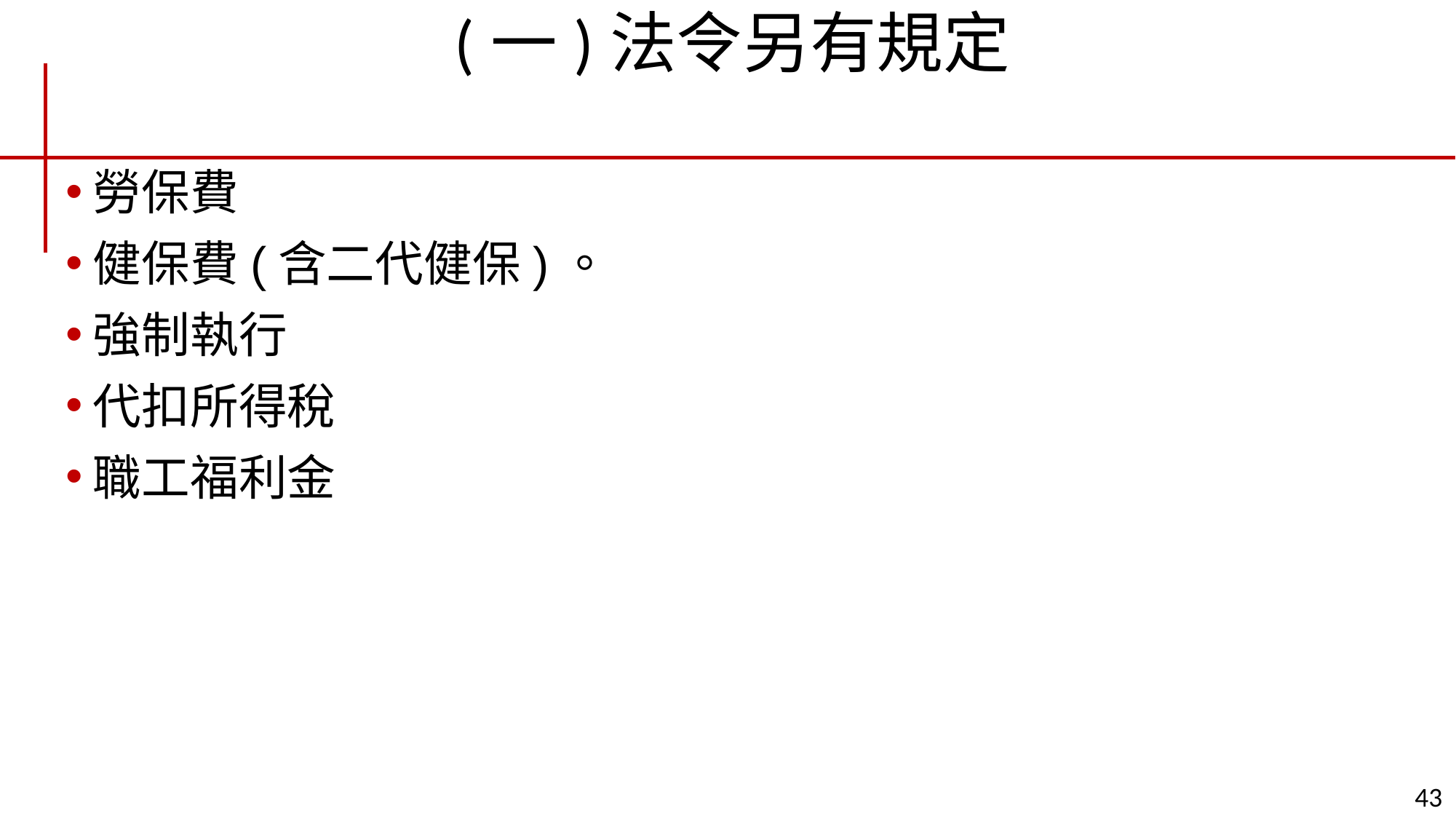

# (一)法令另有規定
勞保費
健保費(含二代健保)。
強制執行
代扣所得稅
職工福利金
43